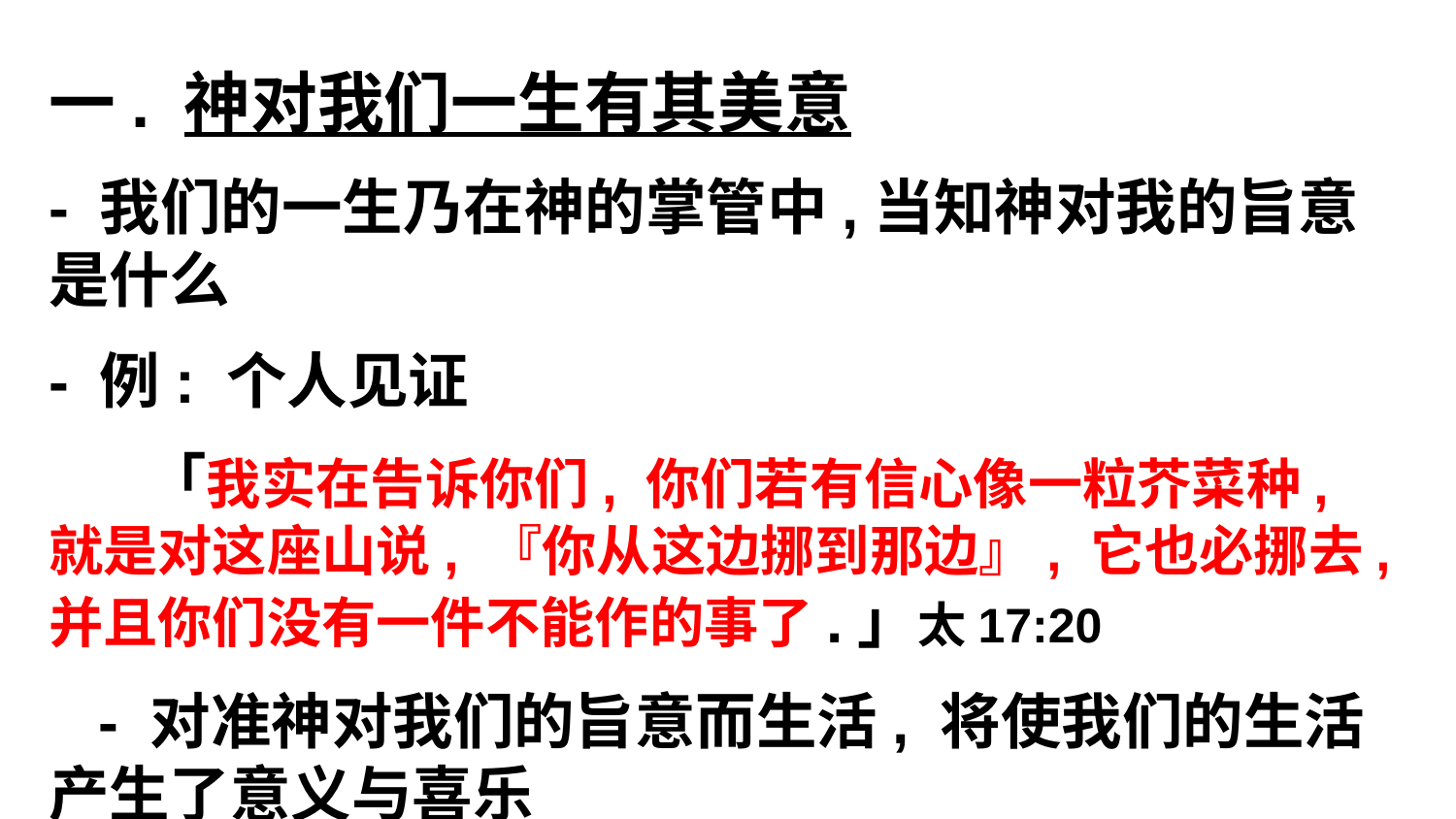

一. 神对我们一生有其美意
- 我们的一生乃在神的掌管中,当知神对我的旨意是什么
- 例: 个人见证
      「我实在告诉你们, 你们若有信心像一粒芥菜种, 就是对这座山说, 『你从这边挪到那边』, 它也必挪去, 并且你们没有一件不能作的事了.」太17:20
   - 对准神对我们的旨意而生活, 将使我们的生活产生了意义与喜乐